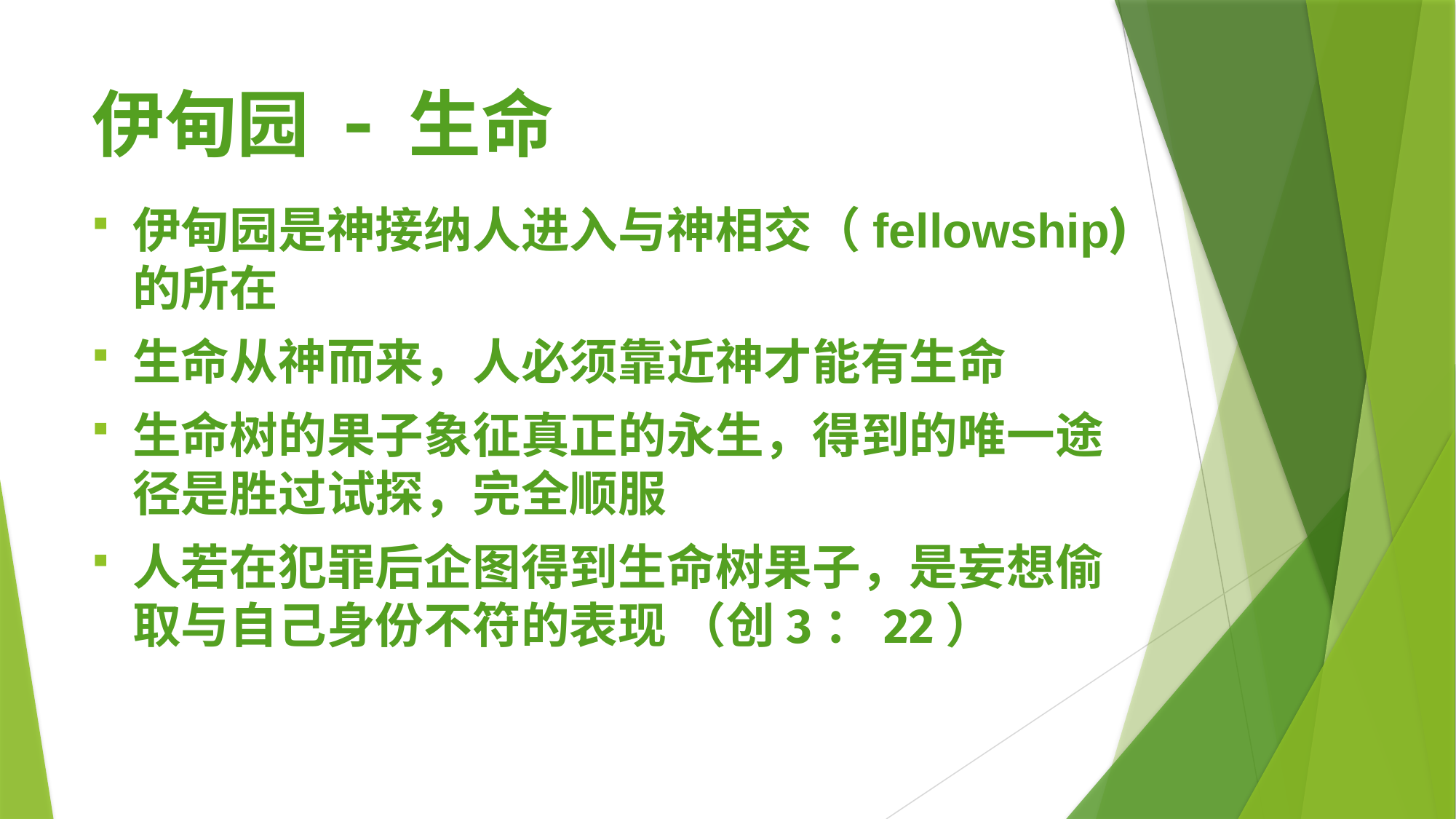

# 伊甸园 - 生命
伊甸园是神接纳人进入与神相交（fellowship)的所在
生命从神而来，人必须靠近神才能有生命
生命树的果子象征真正的永生，得到的唯一途径是胜过试探，完全顺服
人若在犯罪后企图得到生命树果子，是妄想偷取与自己身份不符的表现 （创3：22）